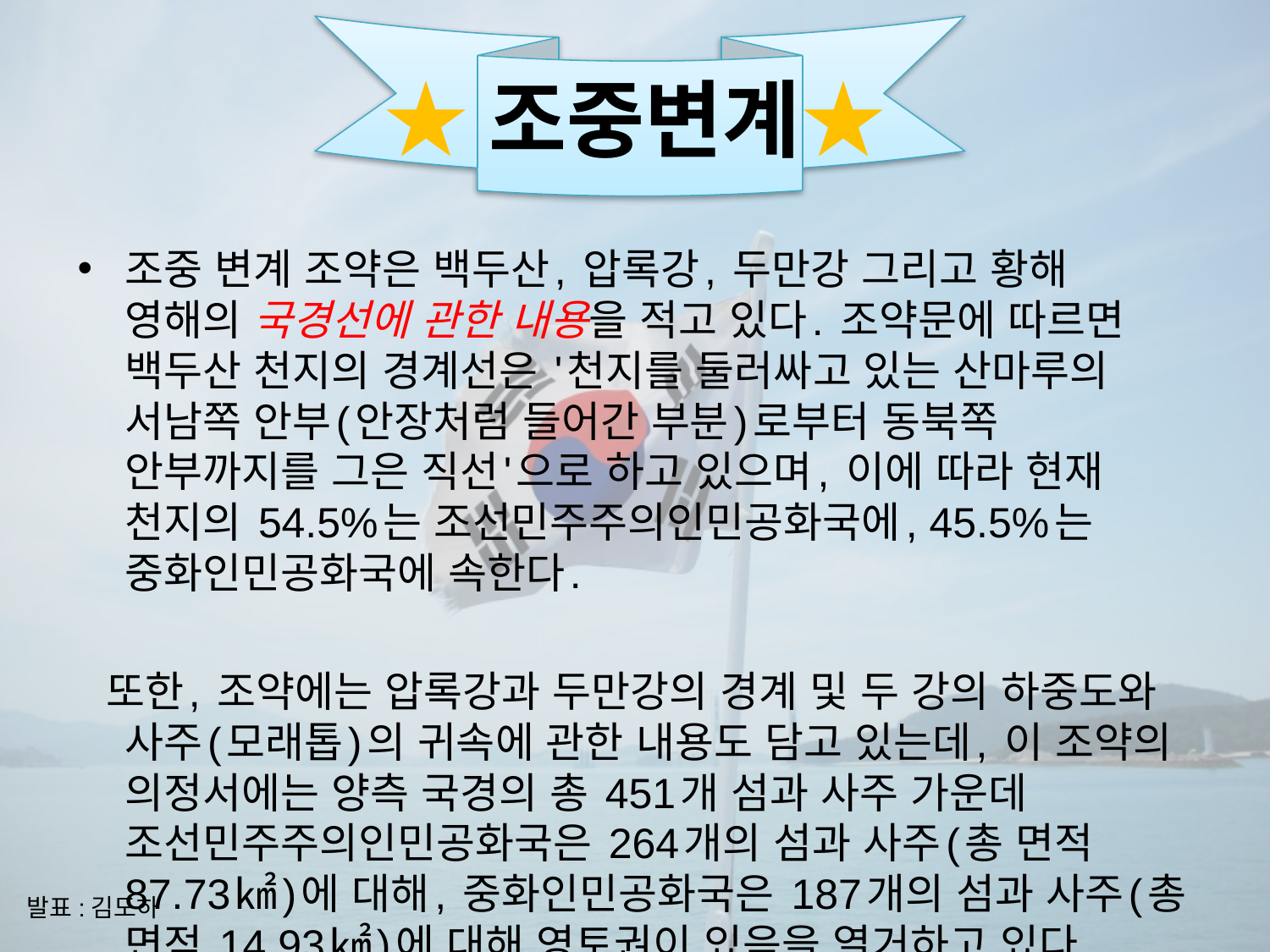

# ★조중변계★
조중 변계 조약은 백두산, 압록강, 두만강 그리고 황해 영해의 국경선에 관한 내용을 적고 있다. 조약문에 따르면 백두산 천지의 경계선은 '천지를 둘러싸고 있는 산마루의 서남쪽 안부(안장처럼 들어간 부분)로부터 동북쪽 안부까지를 그은 직선'으로 하고 있으며, 이에 따라 현재 천지의 54.5%는 조선민주주의인민공화국에, 45.5%는 중화인민공화국에 속한다.

  또한, 조약에는 압록강과 두만강의 경계 및 두 강의 하중도와 사주(모래톱)의 귀속에 관한 내용도 담고 있는데, 이 조약의 의정서에는 양측 국경의 총 451개 섬과 사주 가운데 조선민주주의인민공화국은 264개의 섬과 사주(총 면적 87.73㎢)에 대해, 중화인민공화국은 187개의 섬과 사주(총 면적 14.93㎢)에 대해 영토권이 있음을 열거하고 있다.

발표:김도하